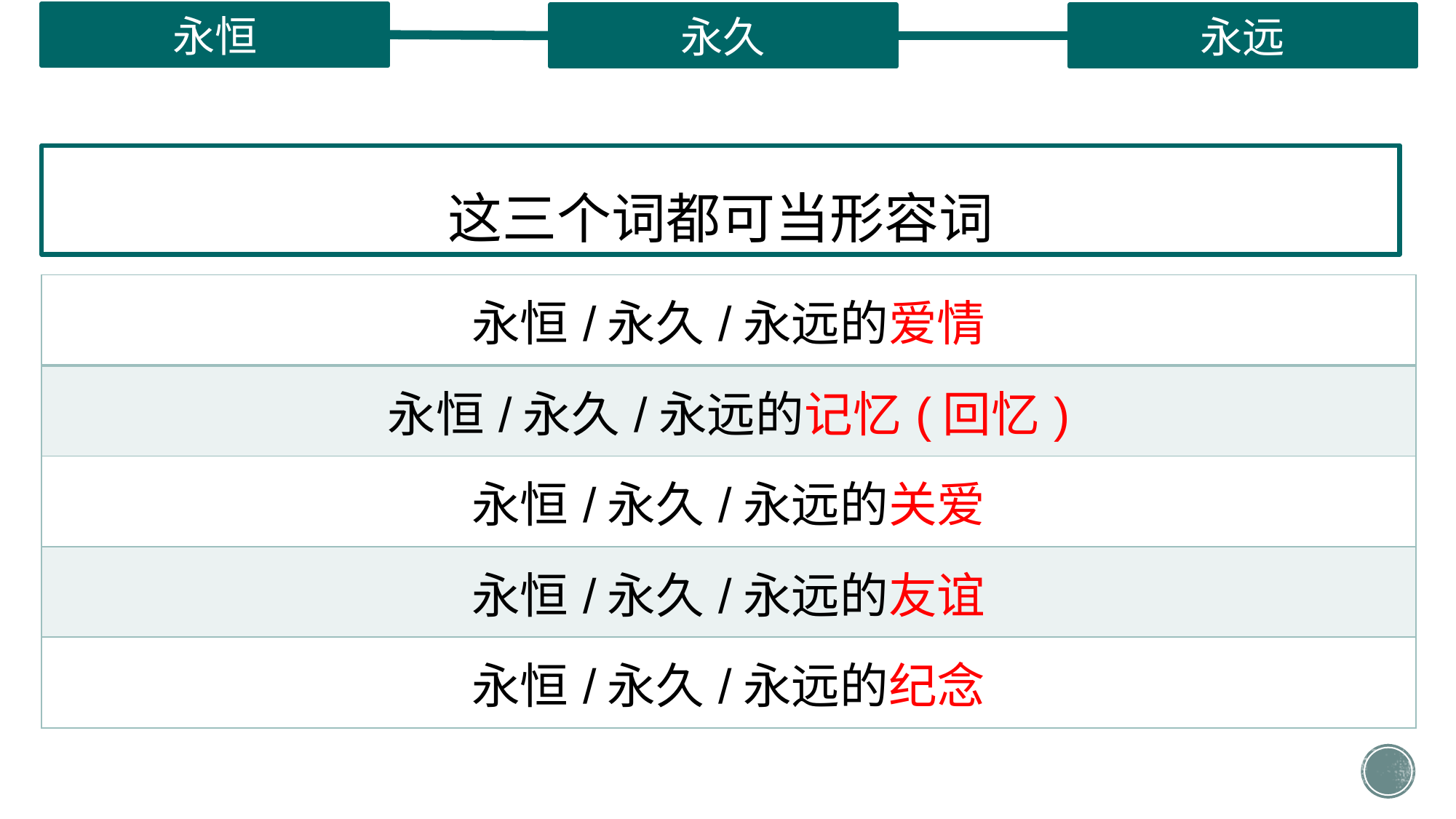

永恒
永久
永远
这三个词都可当形容词
| 永恒/永久/永远的爱情 |
| --- |
| 永恒/永久/永远的记忆(回忆) |
| 永恒/永久/永远的关爱 |
| 永恒/永久/永远的友谊 |
| 永恒/永久/永远的纪念 |